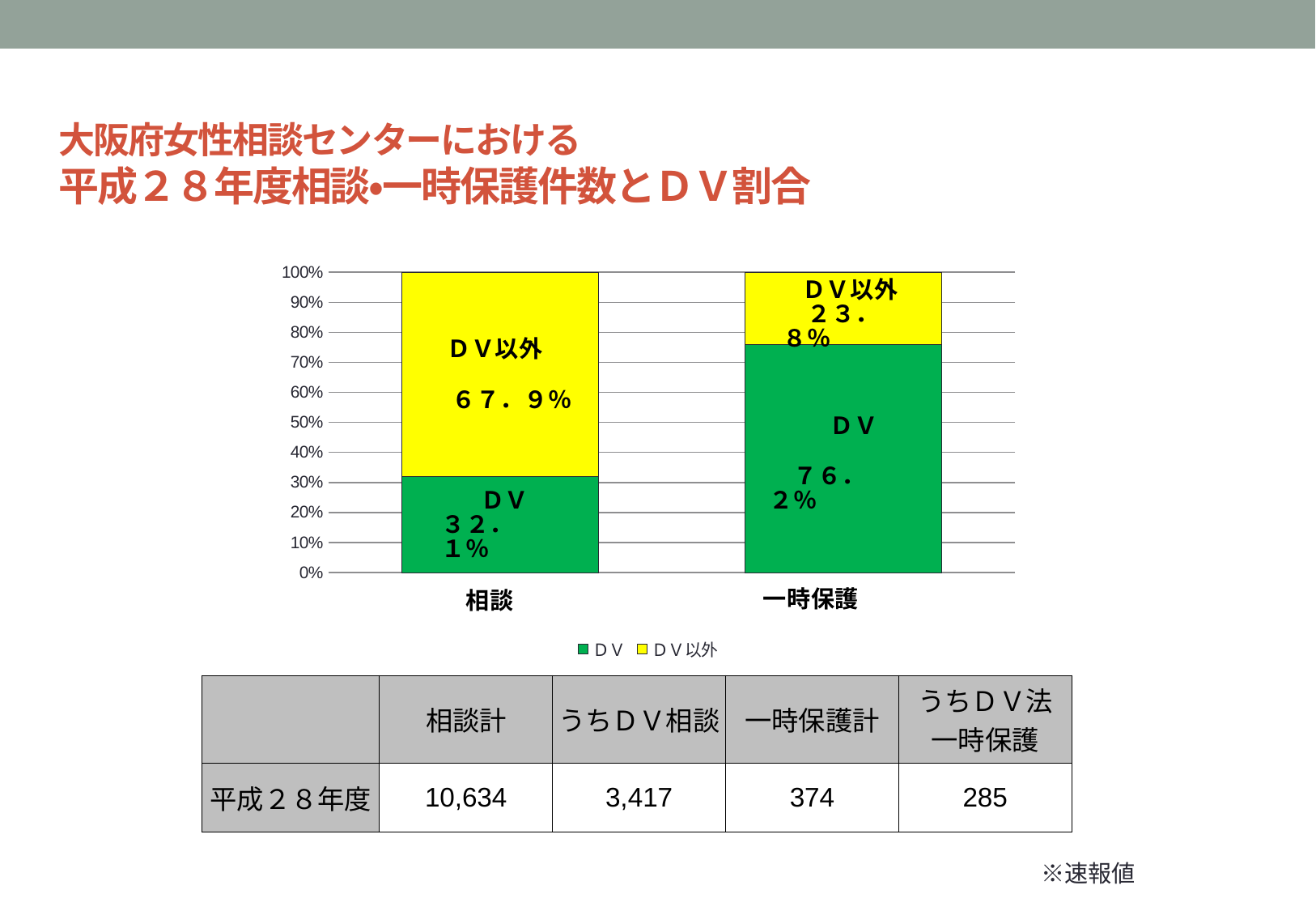

# 大阪府女性相談センターにおける 平成２８年度相談・一時保護件数とＤＶ割合

### Chart

| Category | ＤＶ | ＤＶ以外 |
|---|---|---|
| 相談 | 32.0 | 68.0 |
| 一時保護 | 76.0 | 24.0 |
|  | 相談計 | うちＤＶ相談 | 一時保護計 | うちＤＶ法 一時保護 |
| --- | --- | --- | --- | --- |
| 平成２８年度 | 10,634 | 3,417 | 374 | 285 |
　　※速報値